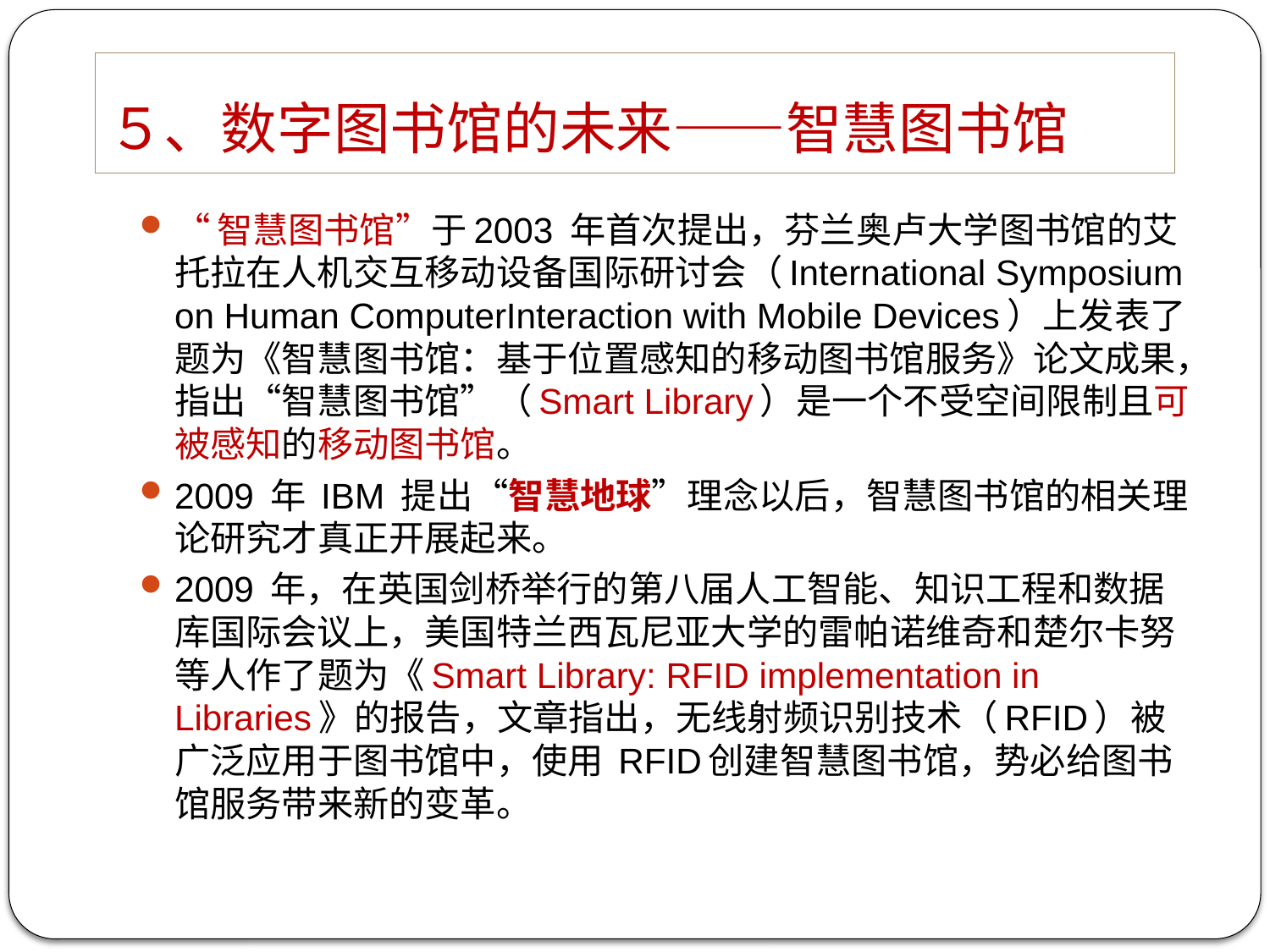

# ５、数字图书馆的未来——智慧图书馆
“智慧图书馆”于2003 年首次提出，芬兰奥卢大学图书馆的艾托拉在人机交互移动设备国际研讨会（International Symposium on Human ComputerInteraction with Mobile Devices）上发表了题为《智慧图书馆：基于位置感知的移动图书馆服务》论文成果，指出“智慧图书馆”（Smart Library）是一个不受空间限制且可被感知的移动图书馆。
2009 年 IBM 提出“智慧地球”理念以后，智慧图书馆的相关理论研究才真正开展起来。
2009 年，在英国剑桥举行的第八届人工智能、知识工程和数据库国际会议上，美国特兰西瓦尼亚大学的雷帕诺维奇和楚尔卡努等人作了题为《Smart Library: RFID implementation in Libraries》的报告，文章指出，无线射频识别技术（RFID）被广泛应用于图书馆中，使用 RFID创建智慧图书馆，势必给图书馆服务带来新的变革。